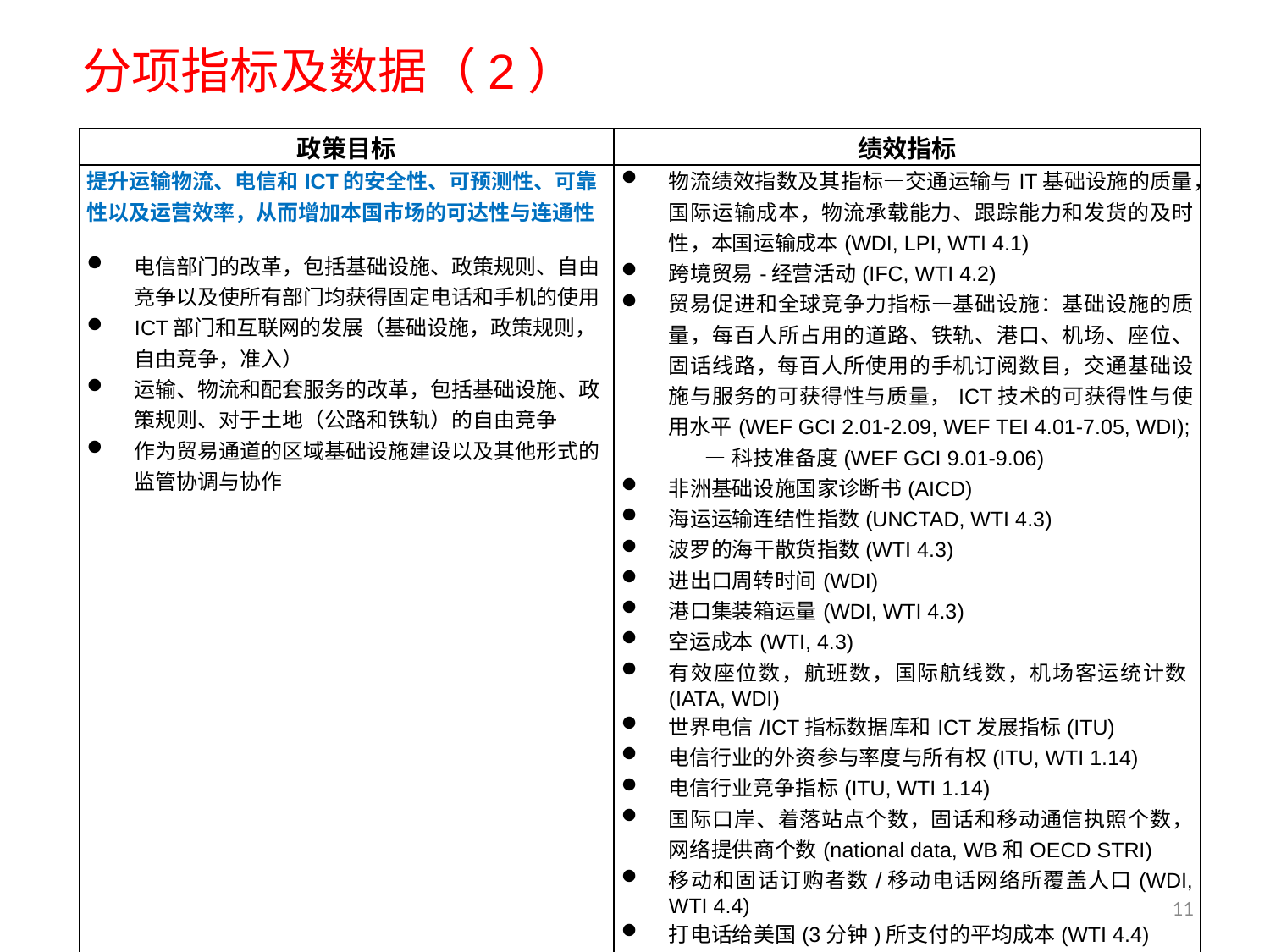

# 分项指标及数据（2）
| 政策目标 | 绩效指标 |
| --- | --- |
| 提升运输物流、电信和ICT的安全性、可预测性、可靠性以及运营效率，从而增加本国市场的可达性与连通性 电信部门的改革，包括基础设施、政策规则、自由竞争以及使所有部门均获得固定电话和手机的使用 ICT部门和互联网的发展（基础设施，政策规则，自由竞争，准入） 运输、物流和配套服务的改革，包括基础设施、政策规则、对于土地（公路和铁轨）的自由竞争 作为贸易通道的区域基础设施建设以及其他形式的监管协调与协作 | 物流绩效指数及其指标—交通运输与IT基础设施的质量，国际运输成本，物流承载能力、跟踪能力和发货的及时性，本国运输成本(WDI, LPI, WTI 4.1) 跨境贸易-经营活动(IFC, WTI 4.2) 贸易促进和全球竞争力指标—基础设施：基础设施的质量，每百人所占用的道路、铁轨、港口、机场、座位、固话线路，每百人所使用的手机订阅数目，交通基础设施与服务的可获得性与质量，ICT技术的可获得性与使用水平(WEF GCI 2.01-2.09, WEF TEI 4.01-7.05, WDI); —科技准备度(WEF GCI 9.01-9.06) 非洲基础设施国家诊断书(AICD) 海运运输连结性指数(UNCTAD, WTI 4.3) 波罗的海干散货指数(WTI 4.3) 进出口周转时间(WDI) 港口集装箱运量(WDI, WTI 4.3) 空运成本(WTI, 4.3) 有效座位数，航班数，国际航线数，机场客运统计数(IATA, WDI) 世界电信/ICT指标数据库和ICT发展指标(ITU) 电信行业的外资参与率度与所有权(ITU, WTI 1.14) 电信行业竞争指标(ITU, WTI 1.14) 国际口岸、着落站点个数，固话和移动通信执照个数，网络提供商个数(national data, WB和OECD STRI) 移动和固话订购者数/移动电话网络所覆盖人口(WDI, WTI 4.4) 打电话给美国(3分钟)所支付的平均成本(WTI 4.4) 个人电脑(WTI 4.4) 互联网/宽带使用人数/订购数(WDI, WTI 4.4) 互联网宽带、安全伺服器(ITU, WDI) |
11